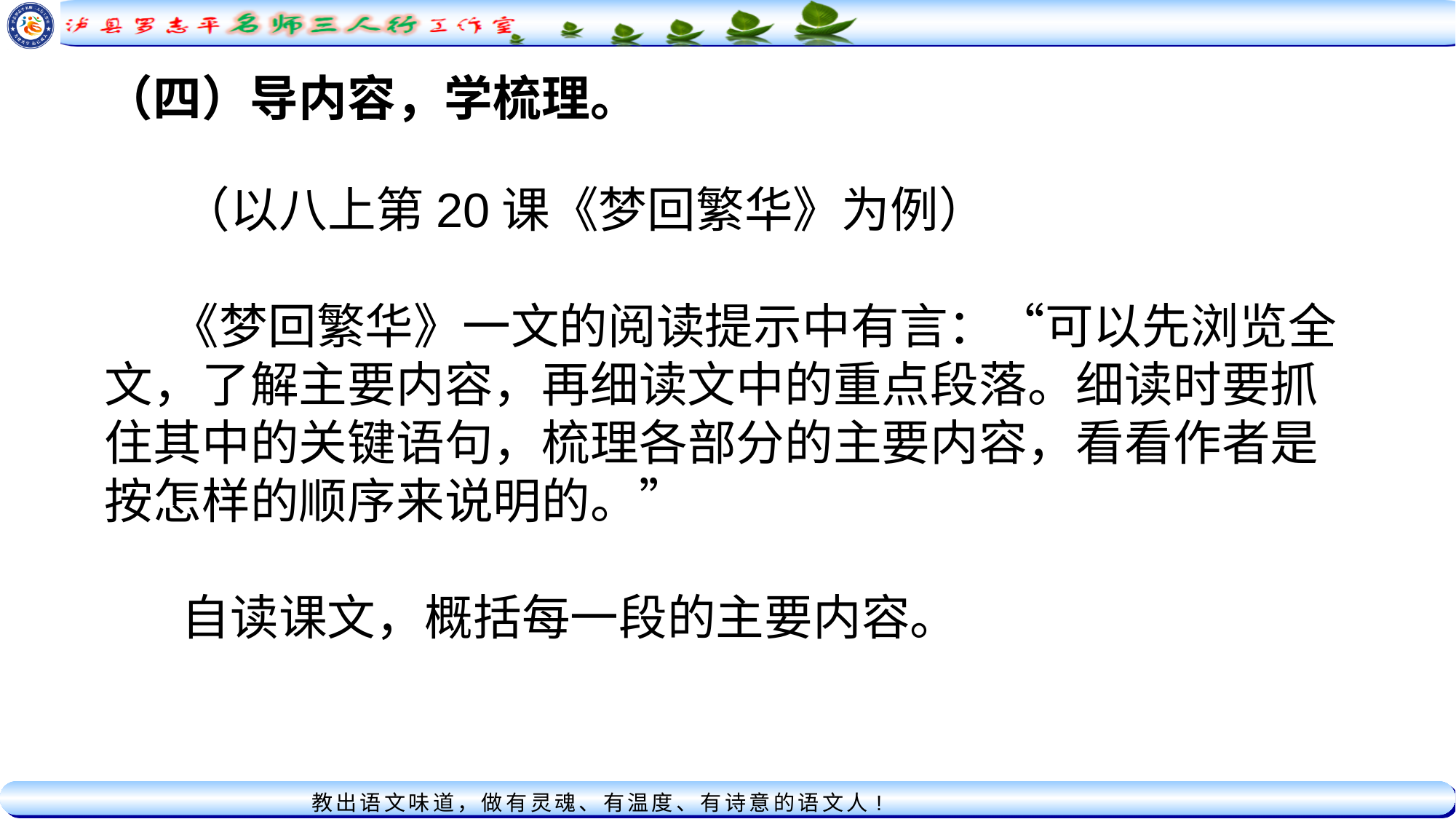

（四）导内容，学梳理。

      （以八上第20课《梦回繁华》为例）

     《梦回繁华》一文的阅读提示中有言：“可以先浏览全文，了解主要内容，再细读文中的重点段落。细读时要抓住其中的关键语句，梳理各部分的主要内容，看看作者是按怎样的顺序来说明的。”

      自读课文，概括每一段的主要内容。